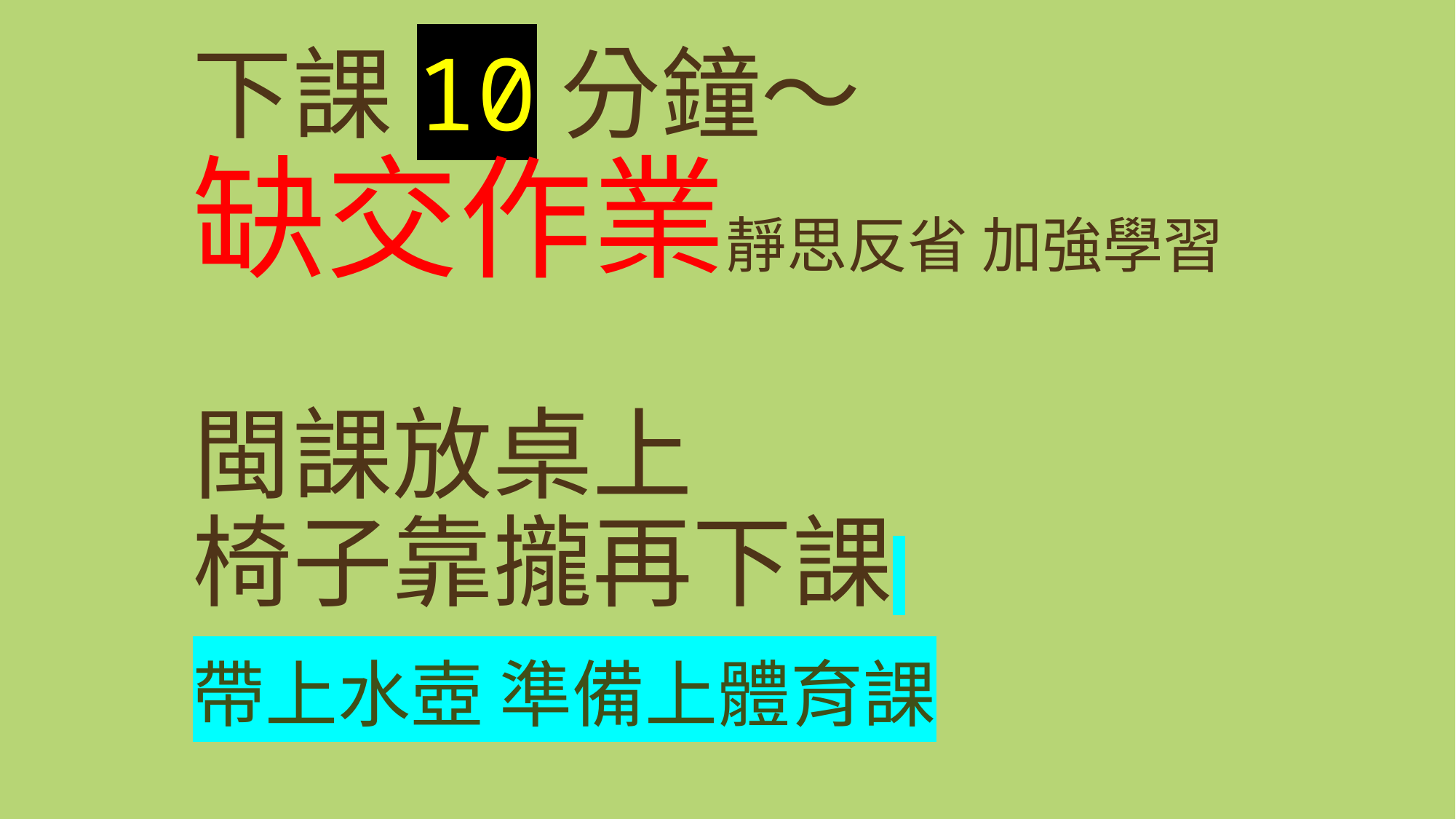

# 下課10分鐘～ 缺交作業靜思反省 加強學習 閩課放桌上 椅子靠攏再下課
帶上水壺 準備上體育課